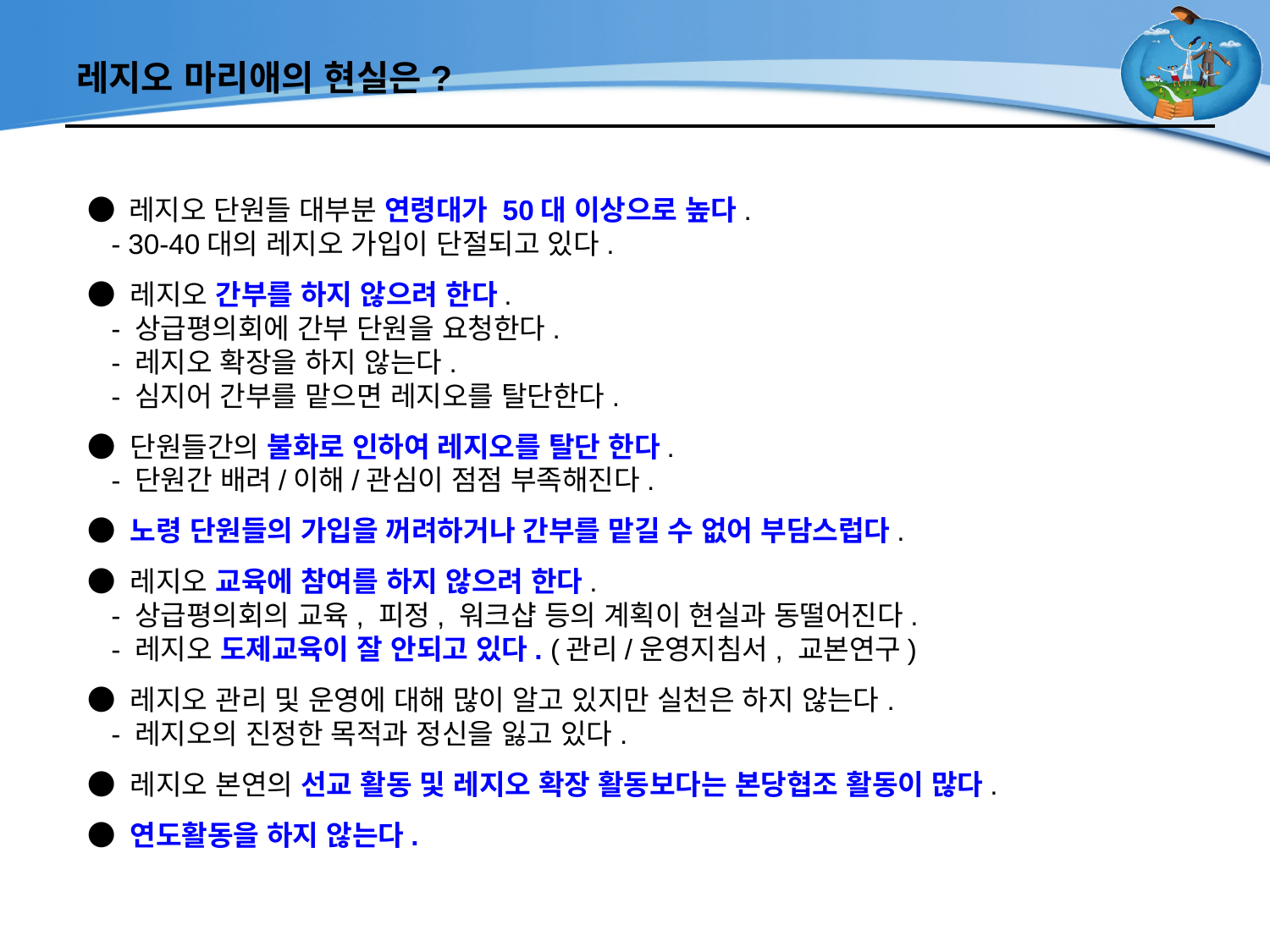

# 레지오 마리애의 현실은?
● 레지오 단원들 대부분 연령대가 50대 이상으로 높다.
   - 30-40대의 레지오 가입이 단절되고 있다.

● 레지오 간부를 하지 않으려 한다.
   - 상급평의회에 간부 단원을 요청한다.
   - 레지오 확장을 하지 않는다.
   - 심지어 간부를 맡으면 레지오를 탈단한다.

● 단원들간의 불화로 인하여 레지오를 탈단 한다.
   - 단원간 배려/이해/관심이 점점 부족해진다.

● 노령 단원들의 가입을 꺼려하거나 간부를 맡길 수 없어 부담스럽다.

● 레지오 교육에 참여를 하지 않으려 한다.
   - 상급평의회의 교육, 피정, 워크샵 등의 계획이 현실과 동떨어진다.
   - 레지오 도제교육이 잘 안되고 있다. (관리/운영지침서, 교본연구)

● 레지오 관리 및 운영에 대해 많이 알고 있지만 실천은 하지 않는다.
   - 레지오의 진정한 목적과 정신을 잃고 있다.

● 레지오 본연의 선교 활동 및 레지오 확장 활동보다는 본당협조 활동이 많다.

● 연도활동을 하지 않는다.